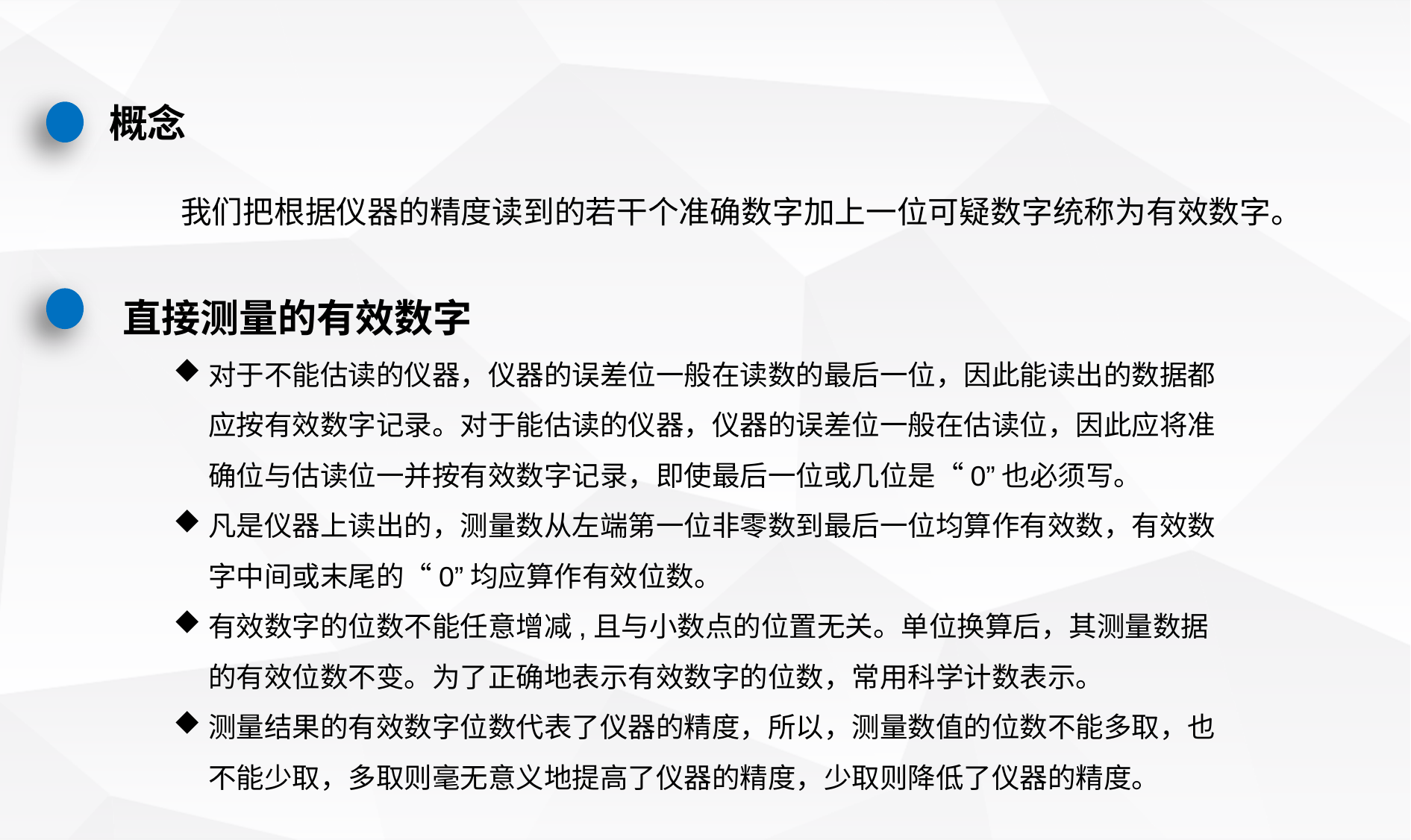

概念

我们把根据仪器的精度读到的若干个准确数字加上一位可疑数字统称为有效数字。
直接测量的有效数字

对于不能估读的仪器，仪器的误差位一般在读数的最后一位，因此能读出的数据都应按有效数字记录。对于能估读的仪器，仪器的误差位一般在估读位，因此应将准确位与估读位一并按有效数字记录，即使最后一位或几位是“0”也必须写。
凡是仪器上读出的，测量数从左端第一位非零数到最后一位均算作有效数，有效数字中间或末尾的“0”均应算作有效位数。
有效数字的位数不能任意增减,且与小数点的位置无关。单位换算后，其测量数据的有效位数不变。为了正确地表示有效数字的位数，常用科学计数表示。
测量结果的有效数字位数代表了仪器的精度，所以，测量数值的位数不能多取，也不能少取，多取则毫无意义地提高了仪器的精度，少取则降低了仪器的精度。